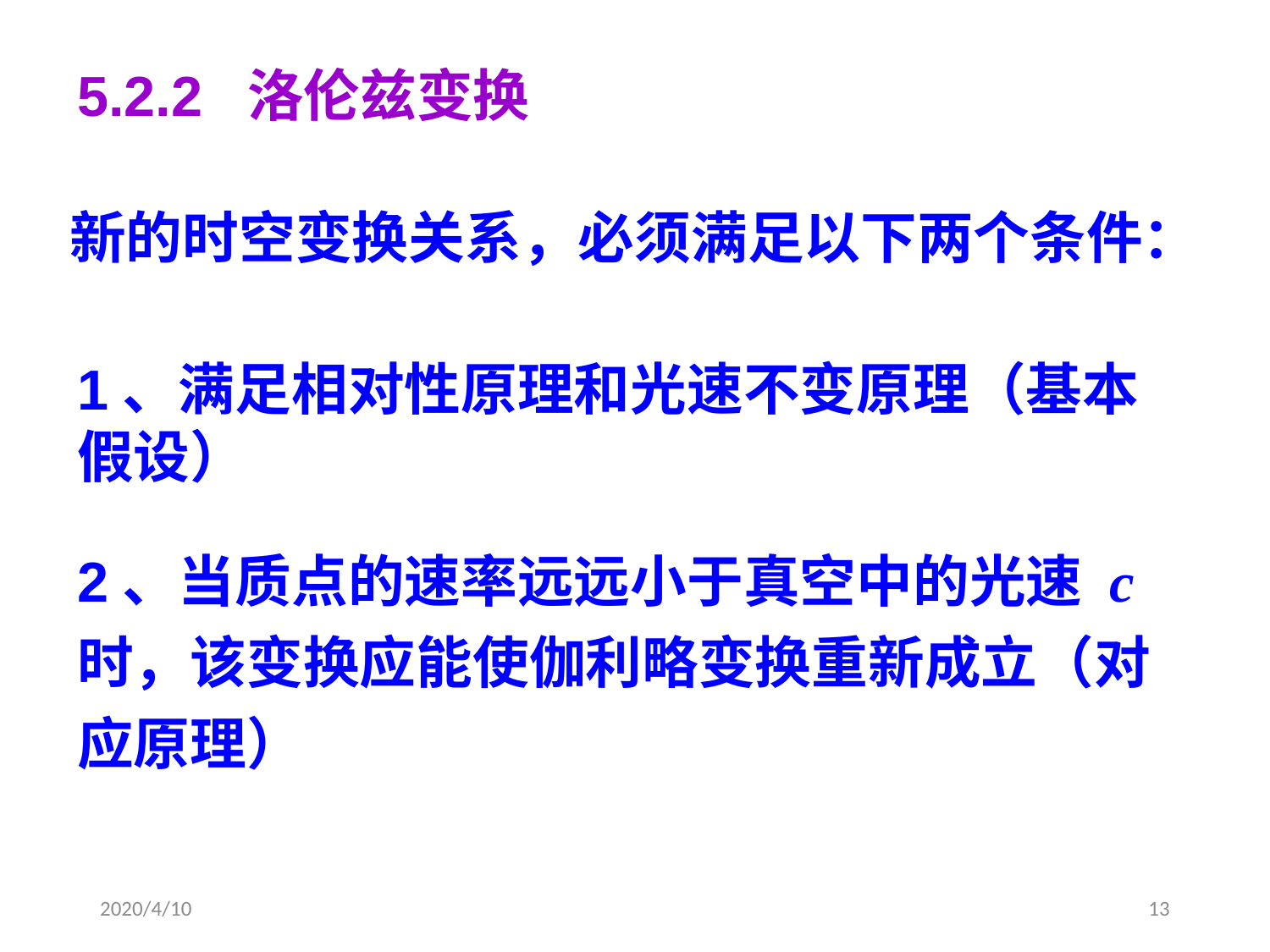

5.2.2  洛伦兹变换
新的时空变换关系，必须满足以下两个条件：
1、满足相对性原理和光速不变原理（基本假设）
2、当质点的速率远远小于真空中的光速 c 时，该变换应能使伽利略变换重新成立（对应原理）
2020/4/10
13